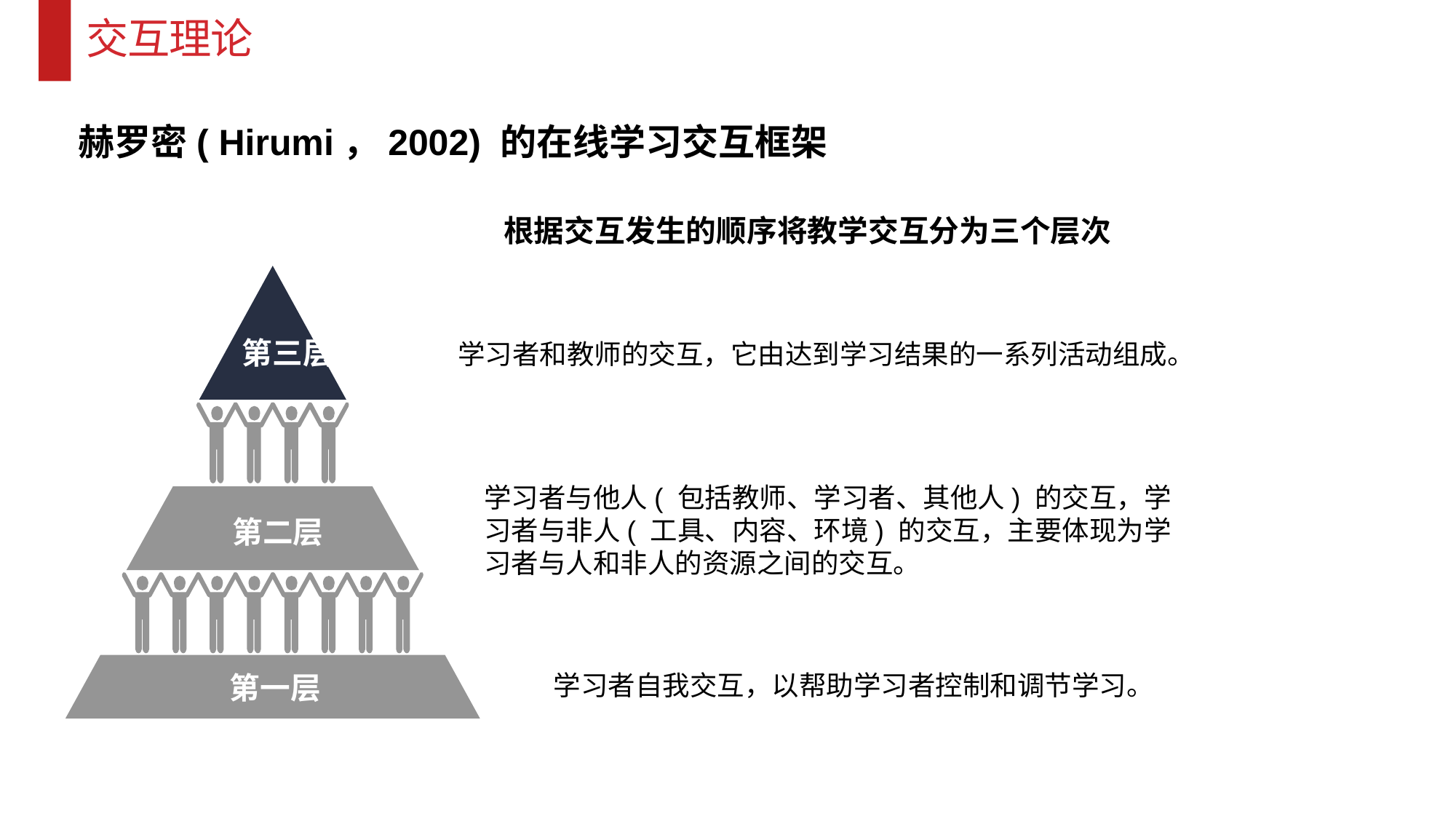

交互理论
赫罗密( Hirumi，2002) 的在线学习交互框架
根据交互发生的顺序将教学交互分为三个层次

第三层

第二层

第一层
学习者和教师的交互，它由达到学习结果的一系列活动组成。
学习者与他人( 包括教师、学习者、其他人) 的交互，学习者与非人( 工具、内容、环境) 的交互，主要体现为学习者与人和非人的资源之间的交互。
学习者自我交互，以帮助学习者控制和调节学习。